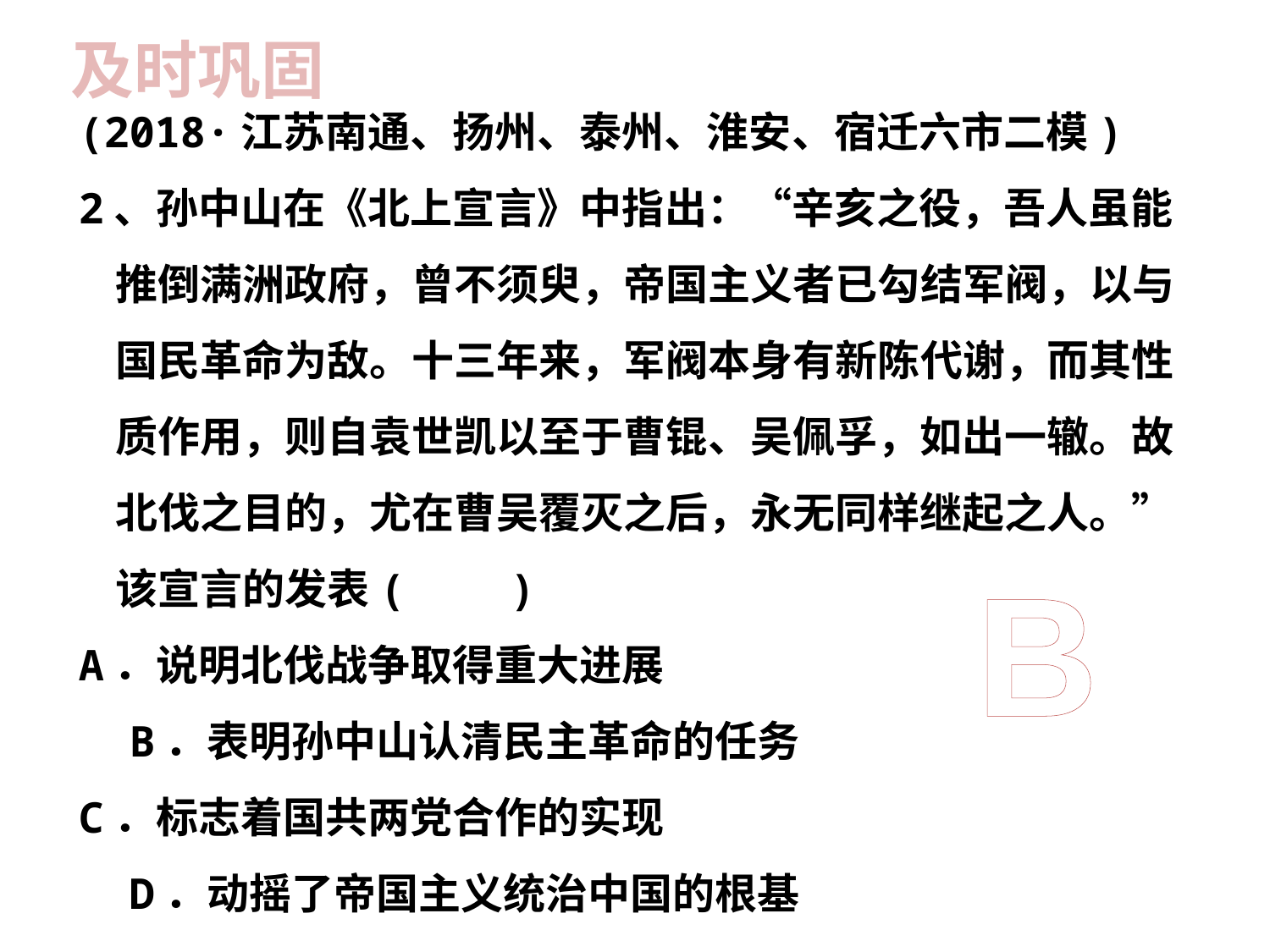

及时巩固
(2018·江苏南通、扬州、泰州、淮安、宿迁六市二模)
2、孙中山在《北上宣言》中指出：“辛亥之役，吾人虽能推倒满洲政府，曾不须臾，帝国主义者已勾结军阀，以与国民革命为敌。十三年来，军阀本身有新陈代谢，而其性质作用，则自袁世凯以至于曹锟、吴佩孚，如出一辙。故北伐之目的，尤在曹吴覆灭之后，永无同样继起之人。”该宣言的发表(　　)A．说明北伐战争取得重大进展
  B．表明孙中山认清民主革命的任务C．标志着国共两党合作的实现
  D．动摇了帝国主义统治中国的根基
B